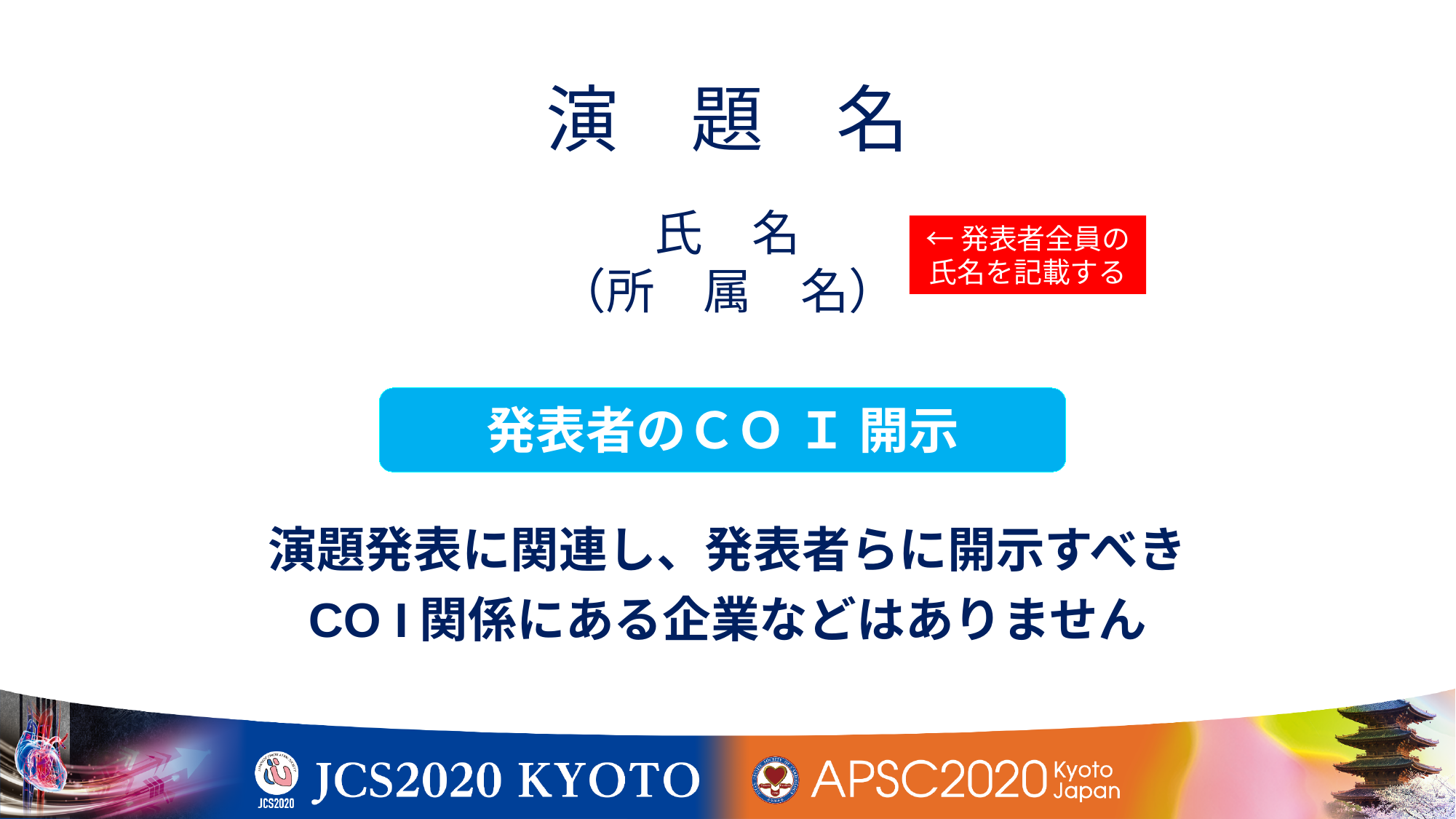

演　題　名
氏　名
（所　属　名）
←発表者全員の
氏名を記載する
発表者のＣＯ Ｉ 開示
演題発表に関連し、発表者らに開示すべき
CO I関係にある企業などはありません